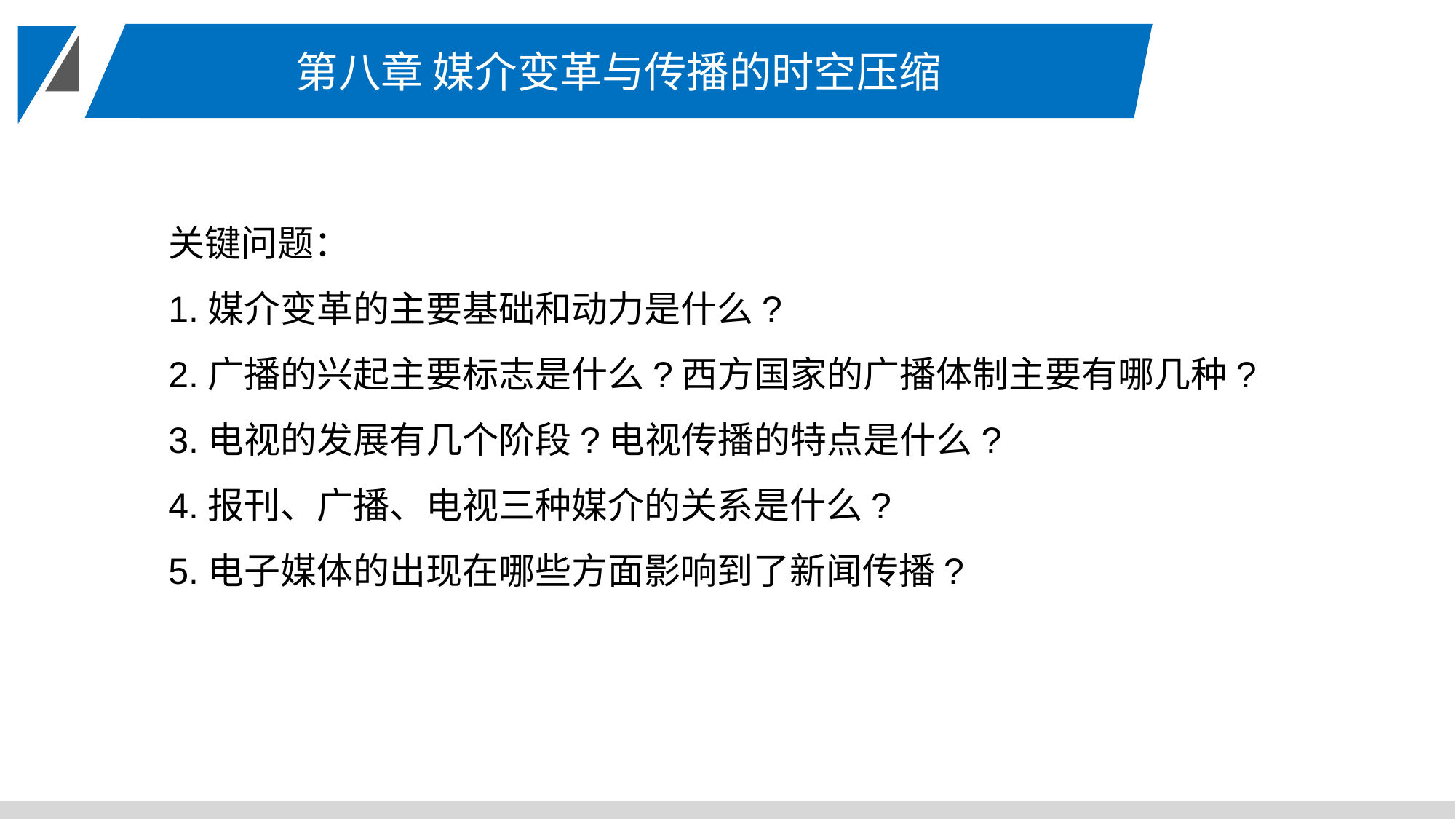

第八章 媒介变革与传播的时空压缩
关键问题：
1.媒介变革的主要基础和动力是什么?
2.广播的兴起主要标志是什么?西方国家的广播体制主要有哪几种?
3.电视的发展有几个阶段?电视传播的特点是什么?
4.报刊、广播、电视三种媒介的关系是什么?
5.电子媒体的出现在哪些方面影响到了新闻传播?